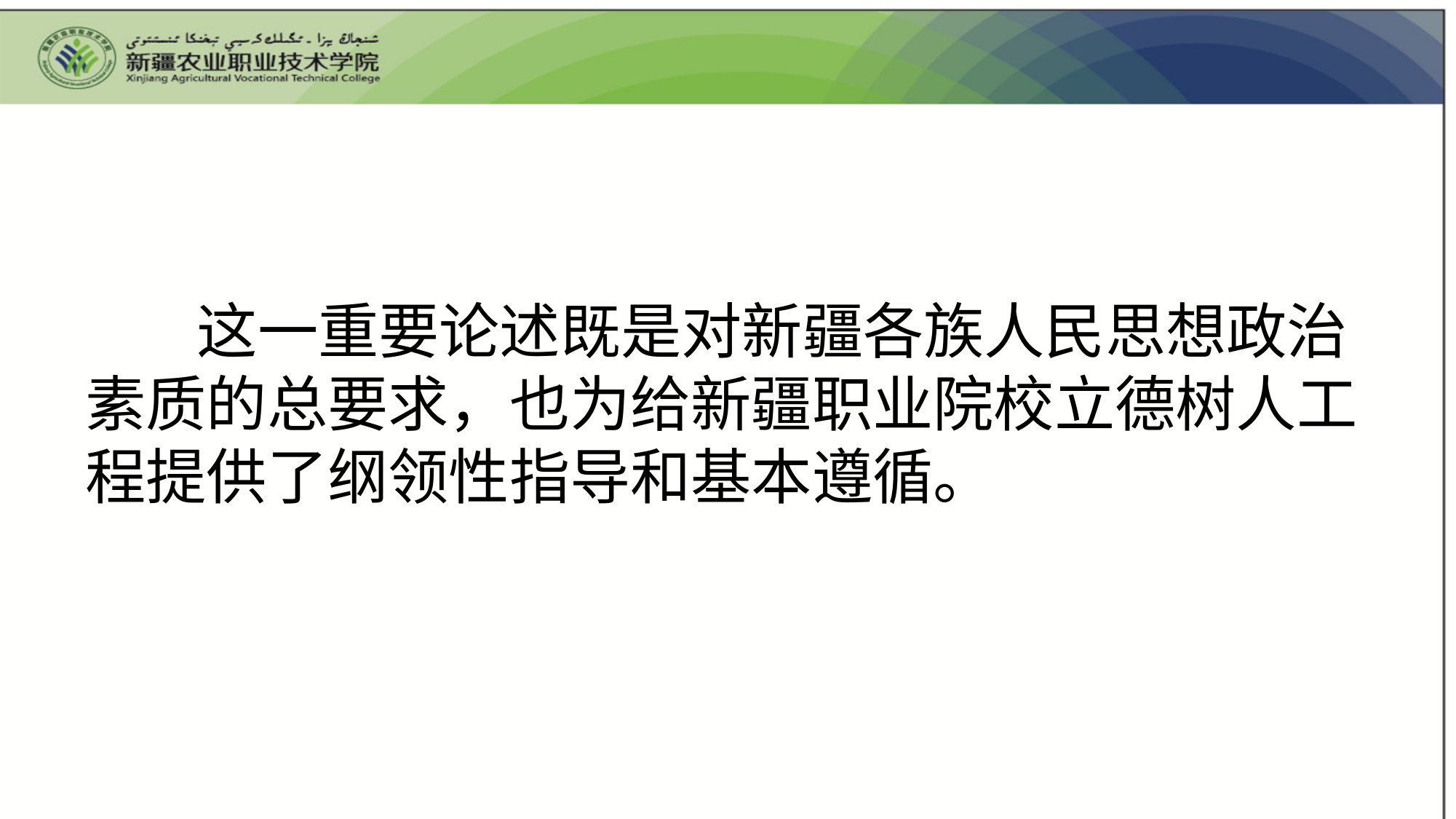

这一重要论述既是对新疆各族人民思想政治素质的总要求，也为给新疆职业院校立德树人工程提供了纲领性指导和基本遵循。